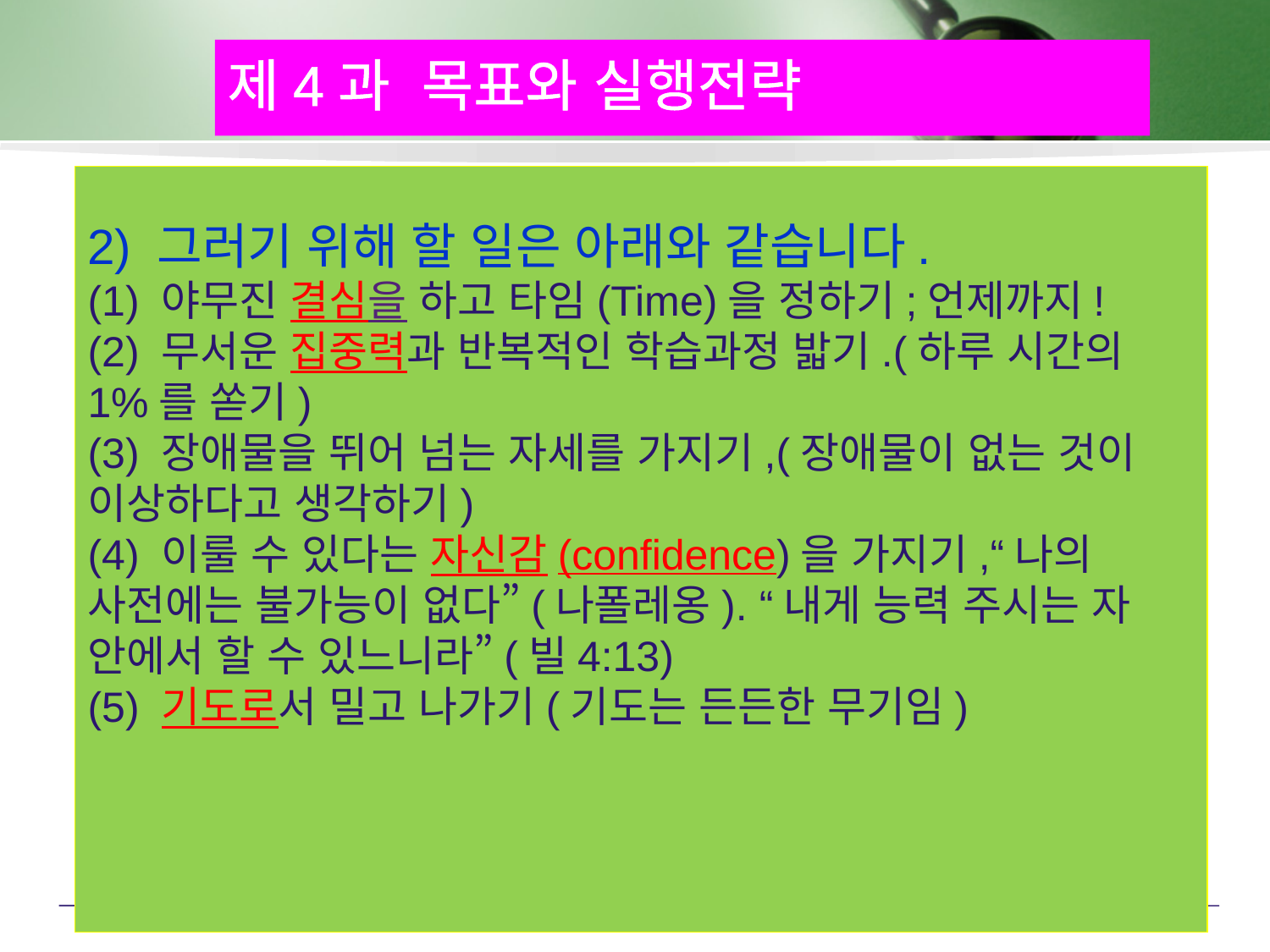

제4과  목표와 실행전략
2) 그러기 위해 할 일은 아래와 같습니다.
(1) 야무진 결심을 하고 타임(Time)을 정하기;언제까지!
(2) 무서운 집중력과 반복적인 학습과정 밟기.(하루 시간의 1%를 쏟기)
(3) 장애물을 뛰어 넘는 자세를 가지기,(장애물이 없는 것이 이상하다고 생각하기)
(4) 이룰 수 있다는 자신감(confidence)을 가지기,“나의 사전에는 불가능이 없다”(나폴레옹). “내게 능력 주시는 자 안에서 할 수 있느니라”(빌4:13)
(5) 기도로서 밀고 나가기(기도는 든든한 무기임)